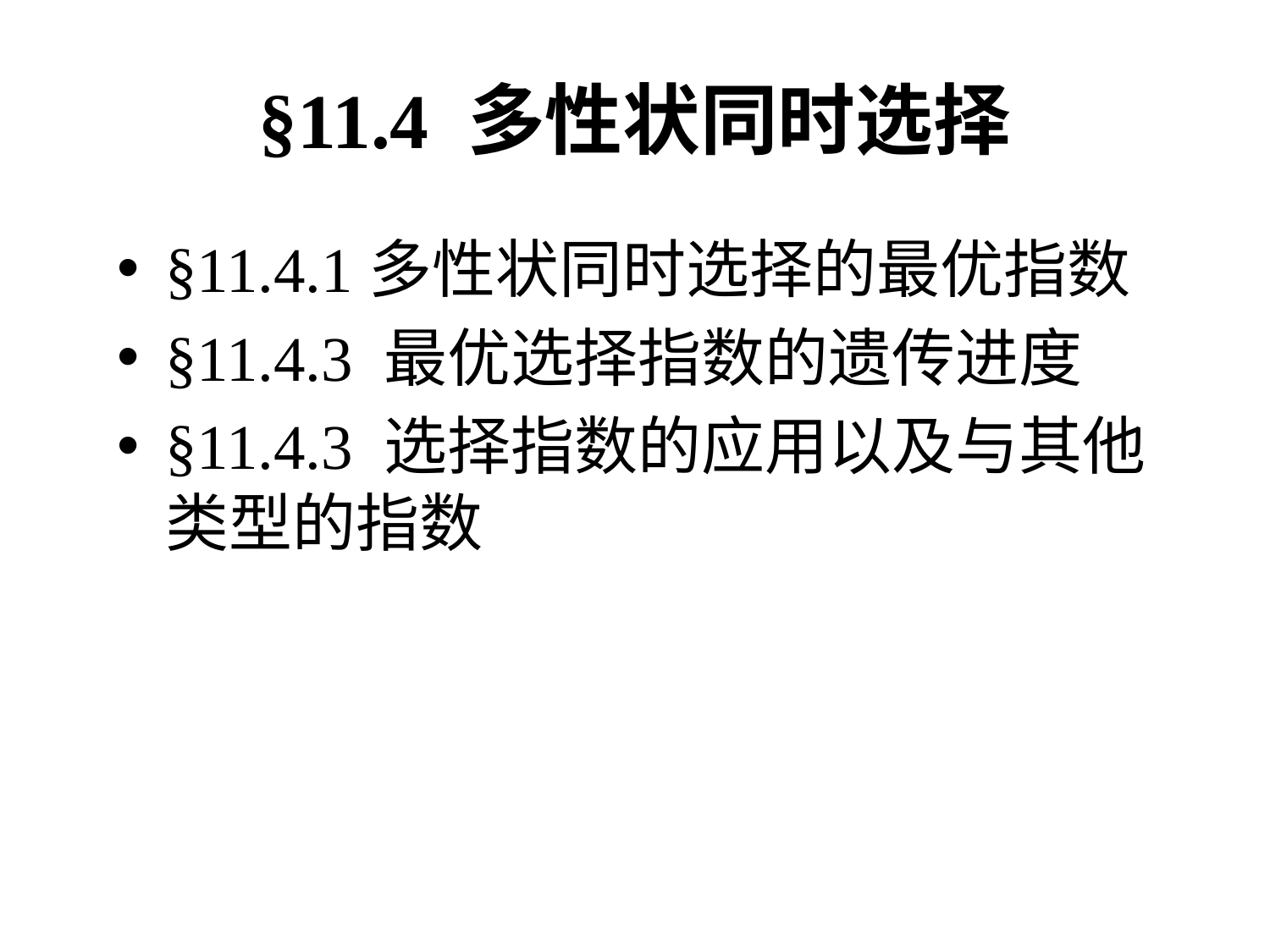

# §11.4 多性状同时选择
§11.4.1多性状同时选择的最优指数
§11.4.3 最优选择指数的遗传进度
§11.4.3 选择指数的应用以及与其他类型的指数